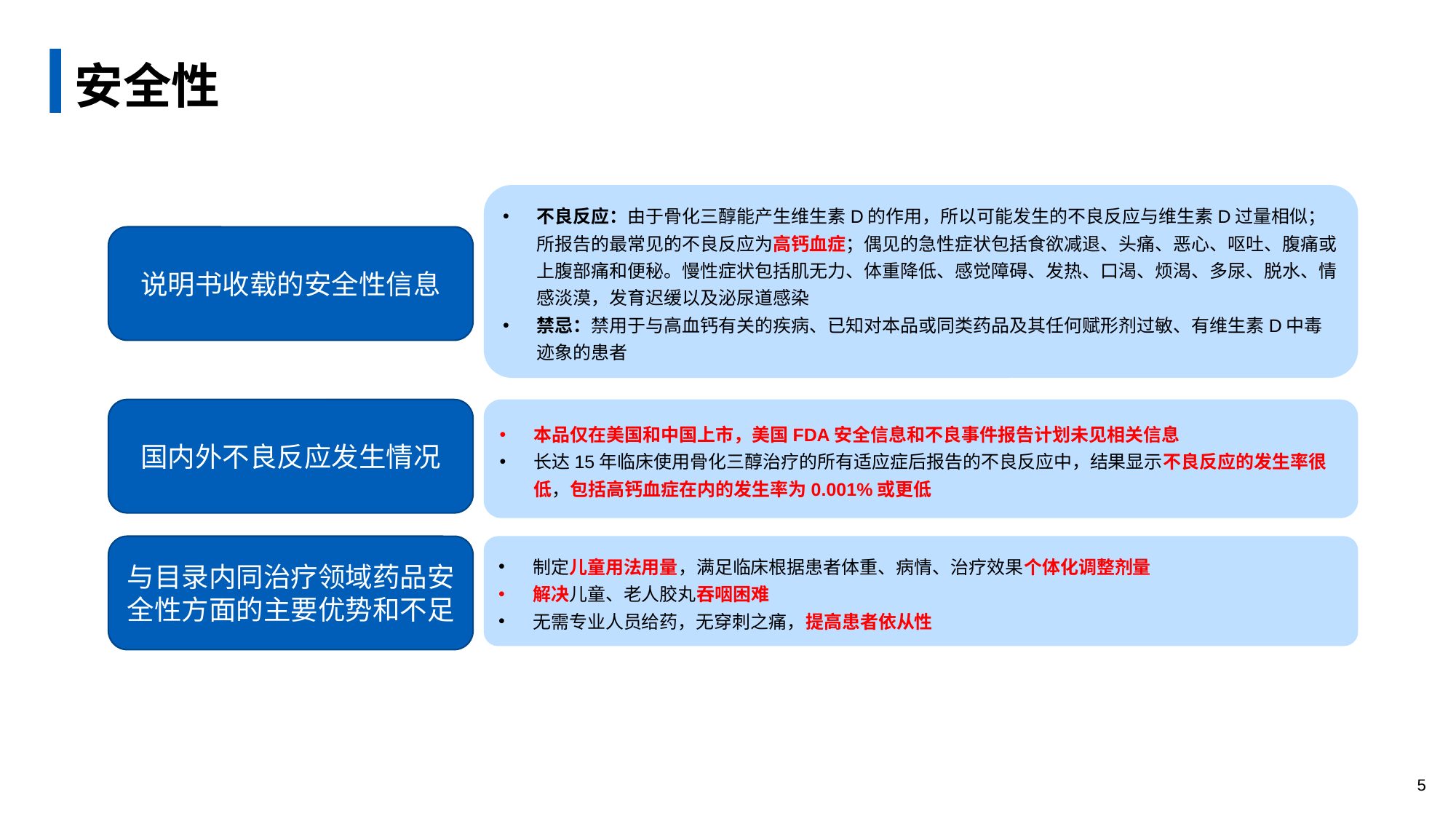

# 安全性
不良反应：由于骨化三醇能产生维生素D的作用，所以可能发生的不良反应与维生素D过量相似；所报告的最常见的不良反应为高钙血症；偶见的急性症状包括食欲减退、头痛、恶心、呕吐、腹痛或上腹部痛和便秘。慢性症状包括肌无力、体重降低、感觉障碍、发热、口渴、烦渴、多尿、脱水、情感淡漠，发育迟缓以及泌尿道感染
禁忌：禁用于与高血钙有关的疾病、已知对本品或同类药品及其任何赋形剂过敏、有维生素D中毒迹象的患者
说明书收载的安全性信息
国内外不良反应发生情况
本品仅在美国和中国上市，美国FDA安全信息和不良事件报告计划未见相关信息
长达15年临床使用骨化三醇治疗的所有适应症后报告的不良反应中，结果显示不良反应的发生率很低，包括高钙血症在内的发生率为0.001%或更低
与目录内同治疗领域药品安全性方面的主要优势和不足
制定儿童用法用量，满足临床根据患者体重、病情、治疗效果个体化调整剂量
解决儿童、老人胶丸吞咽困难
无需专业人员给药，无穿刺之痛，提高患者依从性